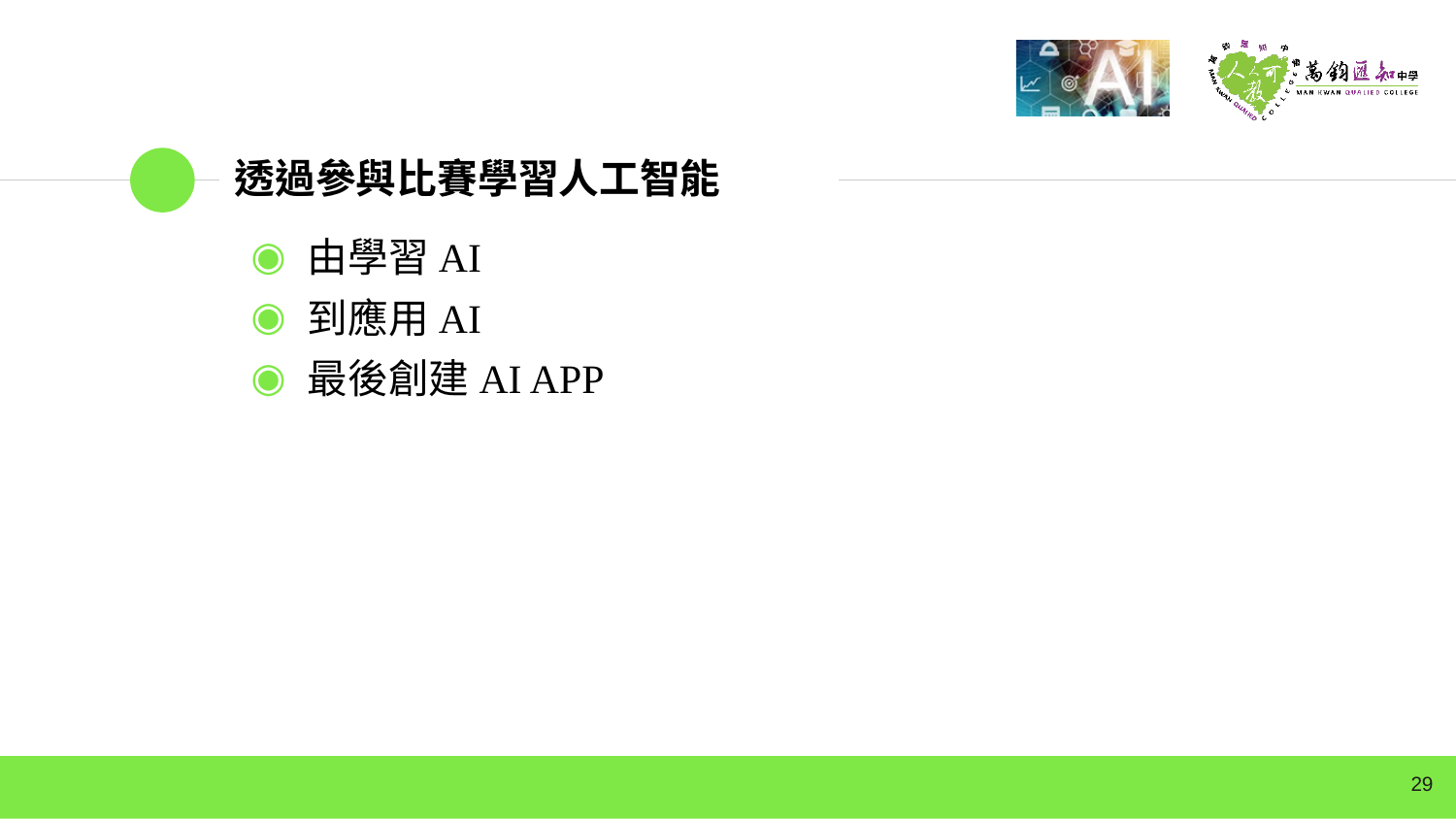

# 透過參與比賽學習人工智能
由學習AI
到應用AI
最後創建AI APP

29